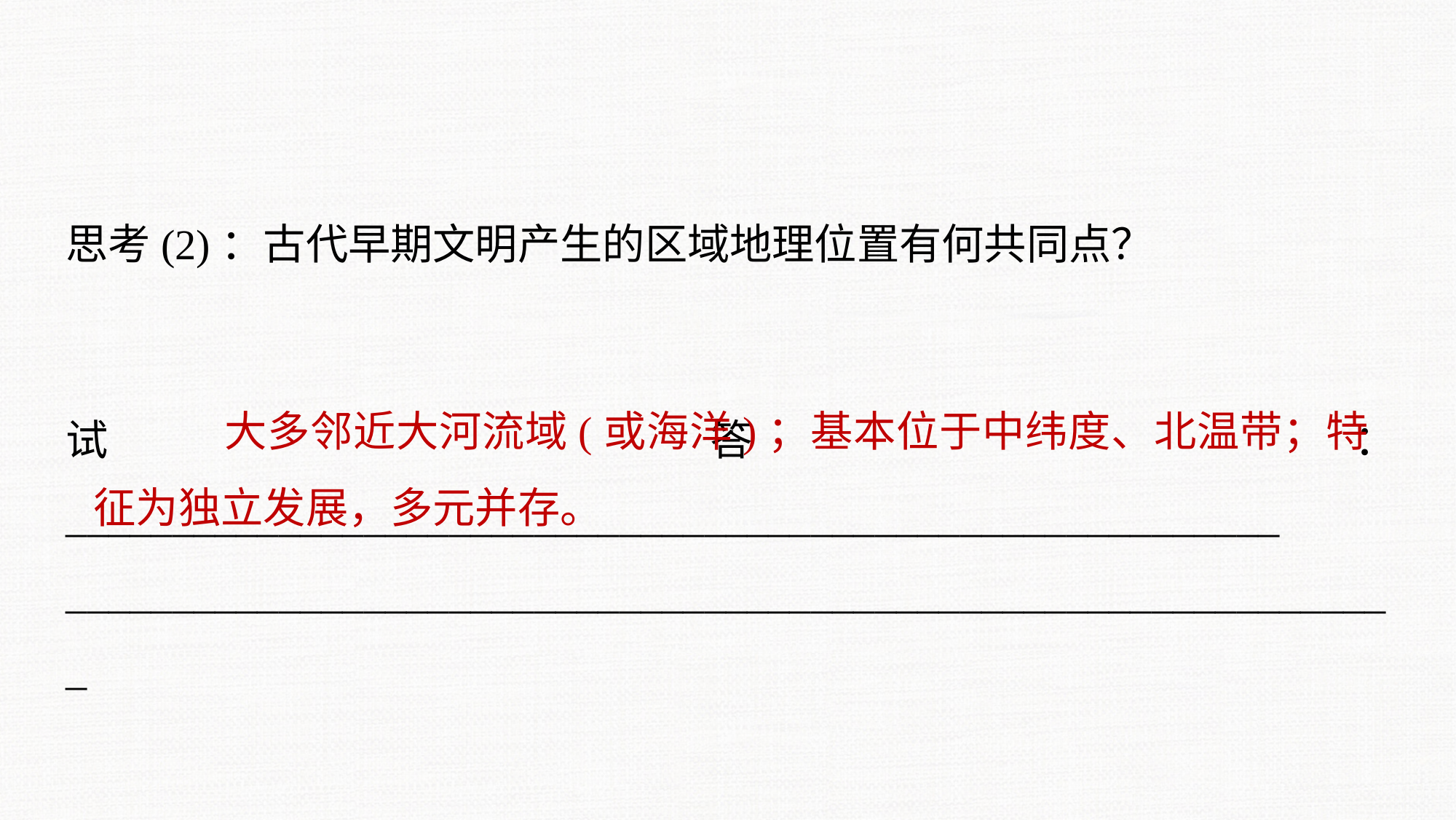

思考(2)：古代早期文明产生的区域地理位置有何共同点？
            大多邻近大河流域(或海洋)；基本位于中纬度、北温带；特征为独立发展，多元并存。
试答：_________________________________________________________
_______________________________________________________________